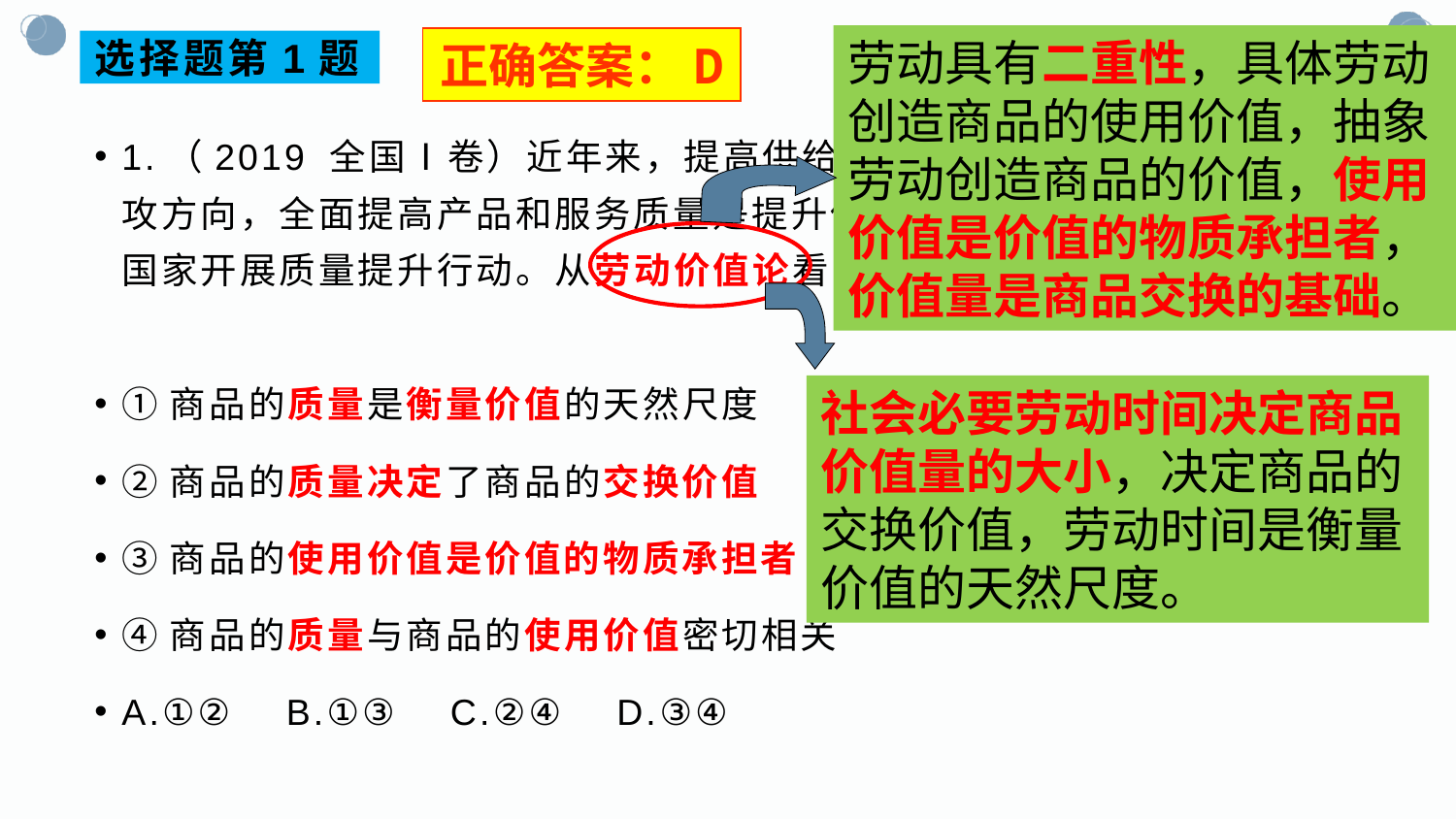

劳动具有二重性，具体劳动创造商品的使用价值，抽象劳动创造商品的价值，使用价值是价值的物质承担者，价值量是商品交换的基础。
正确答案：D
# 选择题第1题
1.（2019 全国Ⅰ卷）近年来，提高供给质量是供给侧结构性改革的主攻方向，全面提高产品和服务质量是提升供给体系的中心任务。为此，国家开展质量提升行动。从劳动价值论看，开展质量提升行动，是因为
①商品的质量是衡量价值的天然尺度
②商品的质量决定了商品的交换价值
③商品的使用价值是价值的物质承担者
④商品的质量与商品的使用价值密切相关
A.①②    B.①③    C.②④    D.③④

社会必要劳动时间决定商品价值量的大小，决定商品的交换价值，劳动时间是衡量价值的天然尺度。